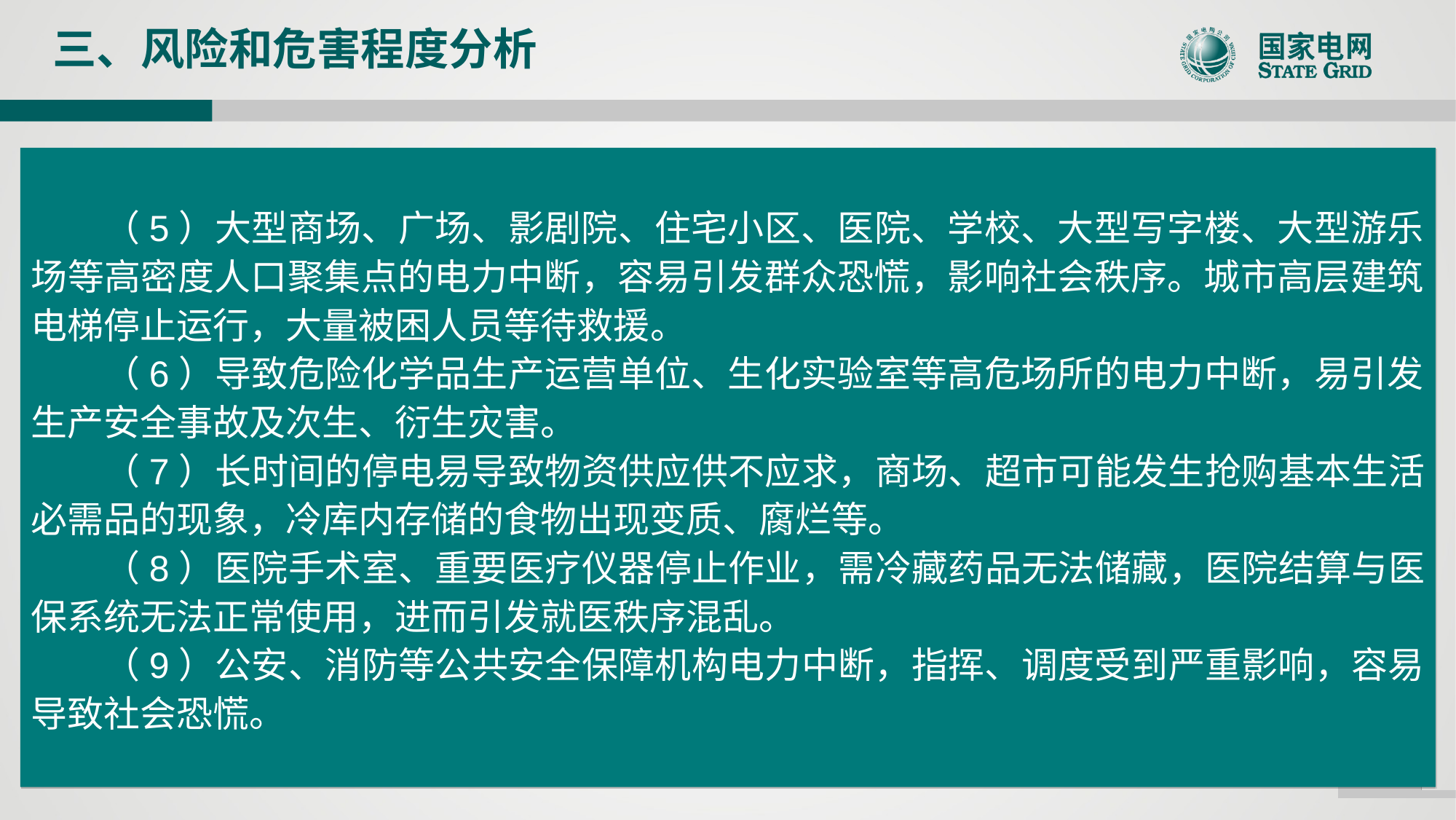

三、风险和危害程度分析
（5）大型商场、广场、影剧院、住宅小区、医院、学校、大型写字楼、大型游乐场等高密度人口聚集点的电力中断，容易引发群众恐慌，影响社会秩序。城市高层建筑电梯停止运行，大量被困人员等待救援。
（6）导致危险化学品生产运营单位、生化实验室等高危场所的电力中断，易引发生产安全事故及次生、衍生灾害。
（7）长时间的停电易导致物资供应供不应求，商场、超市可能发生抢购基本生活必需品的现象，冷库内存储的食物出现变质、腐烂等。
（8）医院手术室、重要医疗仪器停止作业，需冷藏药品无法储藏，医院结算与医保系统无法正常使用，进而引发就医秩序混乱。
（9）公安、消防等公共安全保障机构电力中断，指挥、调度受到严重影响，容易导致社会恐慌。